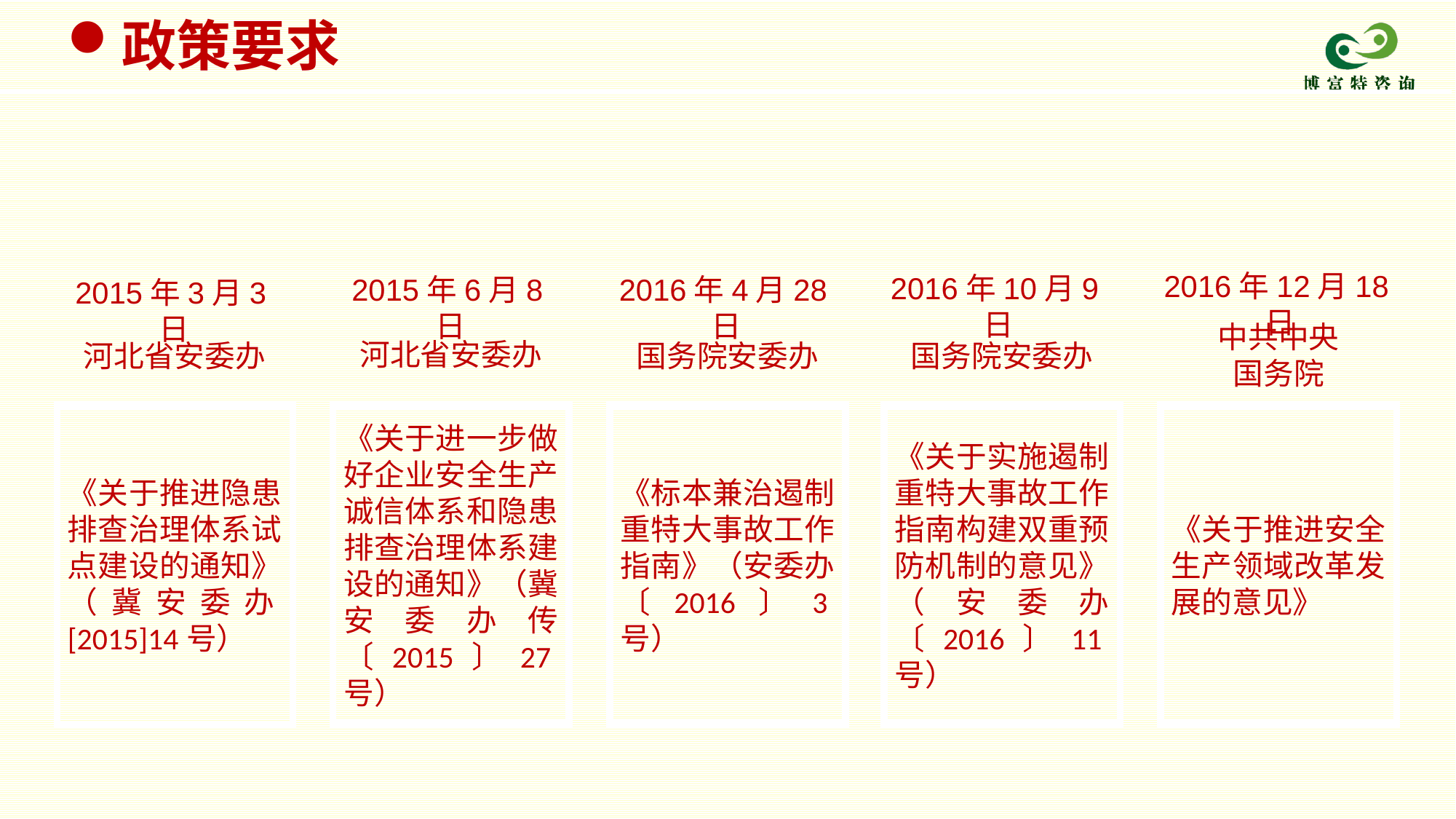

政策要求
2016年12月18日
2016年10月9日
2015年6月8日
2016年4月28日
2015年3月3日
中共中央
国务院
河北省安委办
河北省安委办
国务院安委办
国务院安委办
《关于推进隐患排查治理体系试点建设的通知》（冀安委办[2015]14号）
《关于进一步做好企业安全生产诚信体系和隐患排查治理体系建设的通知》（冀安委办传〔2015〕27号）
《标本兼治遏制重特大事故工作指南》（安委办〔2016〕3号）
《关于实施遏制重特大事故工作指南构建双重预防机制的意见》（安委办〔2016〕11号）
《关于推进安全生产领域改革发展的意见》